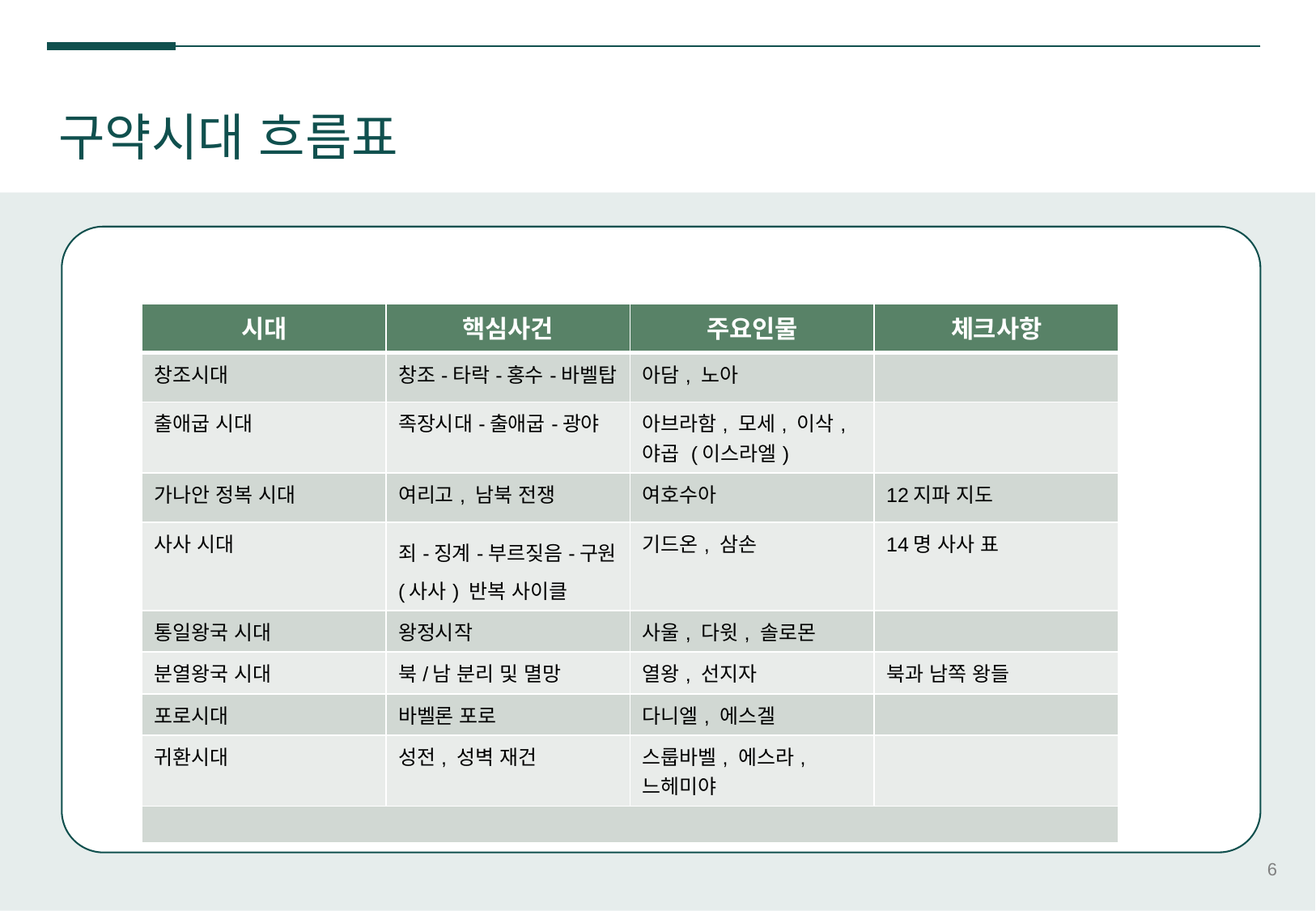

구약시대 흐름표

| 시대 | 핵심사건 | 주요인물 | 체크사항 |
| --- | --- | --- | --- |
| 창조시대 | 창조-타락-홍수-바벨탑 | 아담, 노아 |  |
| 출애굽 시대 | 족장시대-출애굽-광야 | 아브라함, 모세, 이삭, 야곱 (이스라엘) |  |
| 가나안 정복 시대 | 여리고, 남북 전쟁 | 여호수아 | 12지파 지도 |
| 사사 시대 | 죄-징계-부르짖음-구원(사사) 반복 사이클 | 기드온, 삼손 | 14명 사사 표 |
| 통일왕국 시대 | 왕정시작 | 사울, 다윗, 솔로몬 |  |
| 분열왕국 시대 | 북/남 분리 및 멸망 | 열왕, 선지자 | 북과 남쪽 왕들 |
| 포로시대 | 바벨론 포로 | 다니엘, 에스겔 |  |
| 귀환시대 | 성전, 성벽 재건 | 스룹바벨, 에스라,느헤미야 |  |
|  |  |  |  |
6